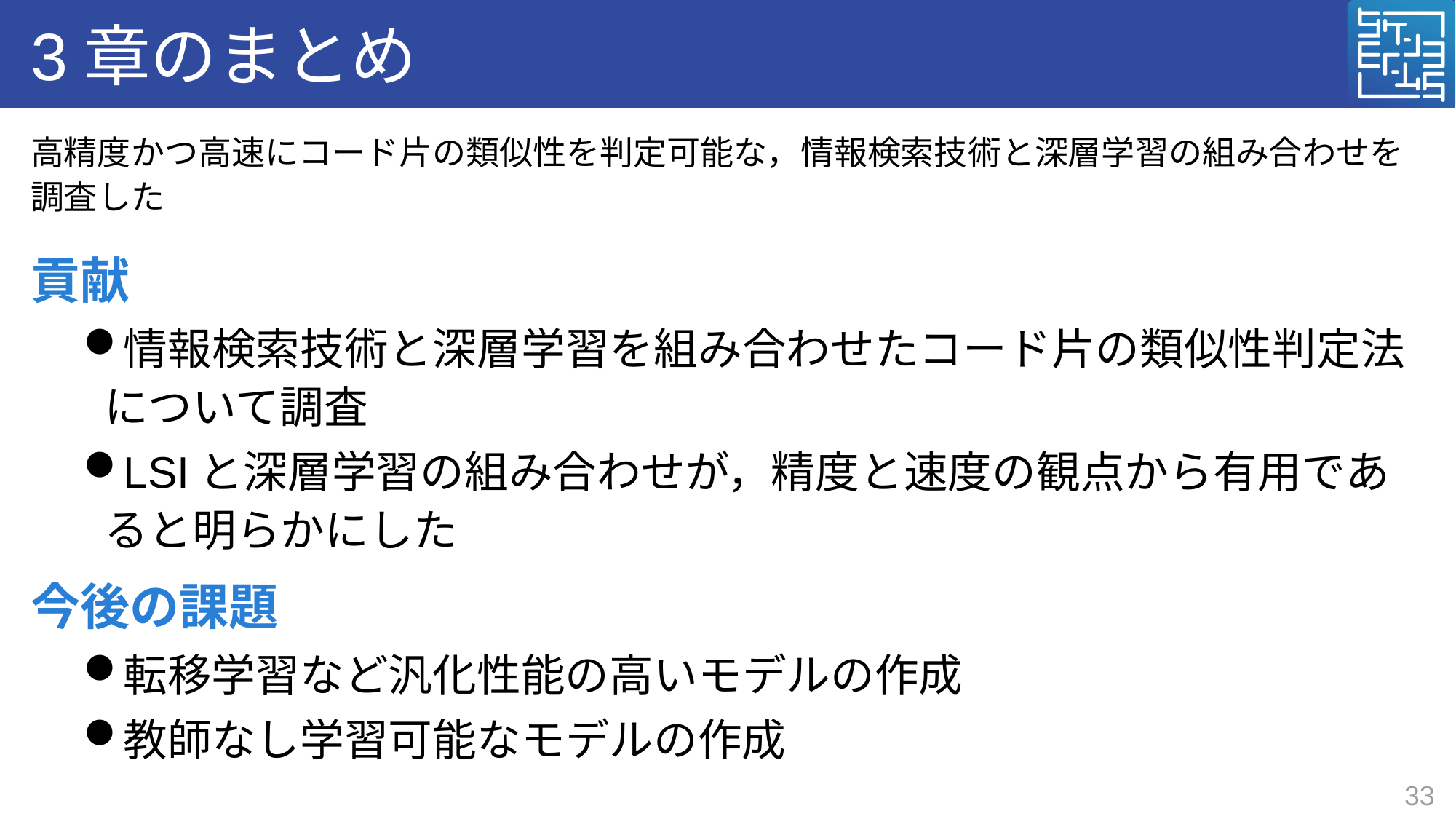

# 3章のまとめ
高精度かつ高速にコード片の類似性を判定可能な，情報検索技術と深層学習の組み合わせを調査した

貢献
情報検索技術と深層学習を組み合わせたコード片の類似性判定法について調査
LSIと深層学習の組み合わせが，精度と速度の観点から有用であると明らかにした
今後の課題
転移学習など汎化性能の高いモデルの作成
教師なし学習可能なモデルの作成

33